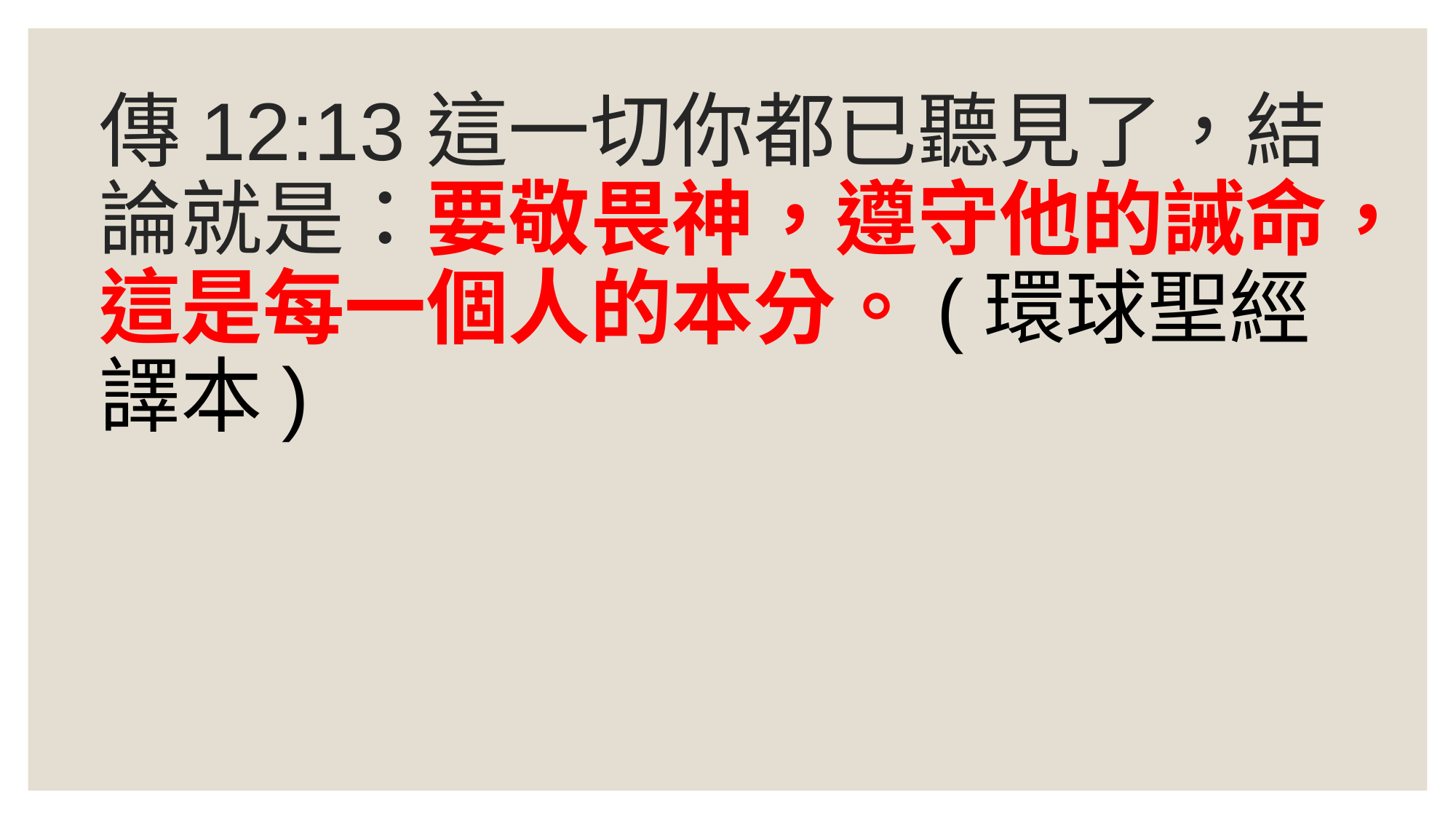

# 傳12:13	這一切你都已聽見了，結論就是：要敬畏神，遵守他的誡命，這是每一個人的本分。(環球聖經譯本)